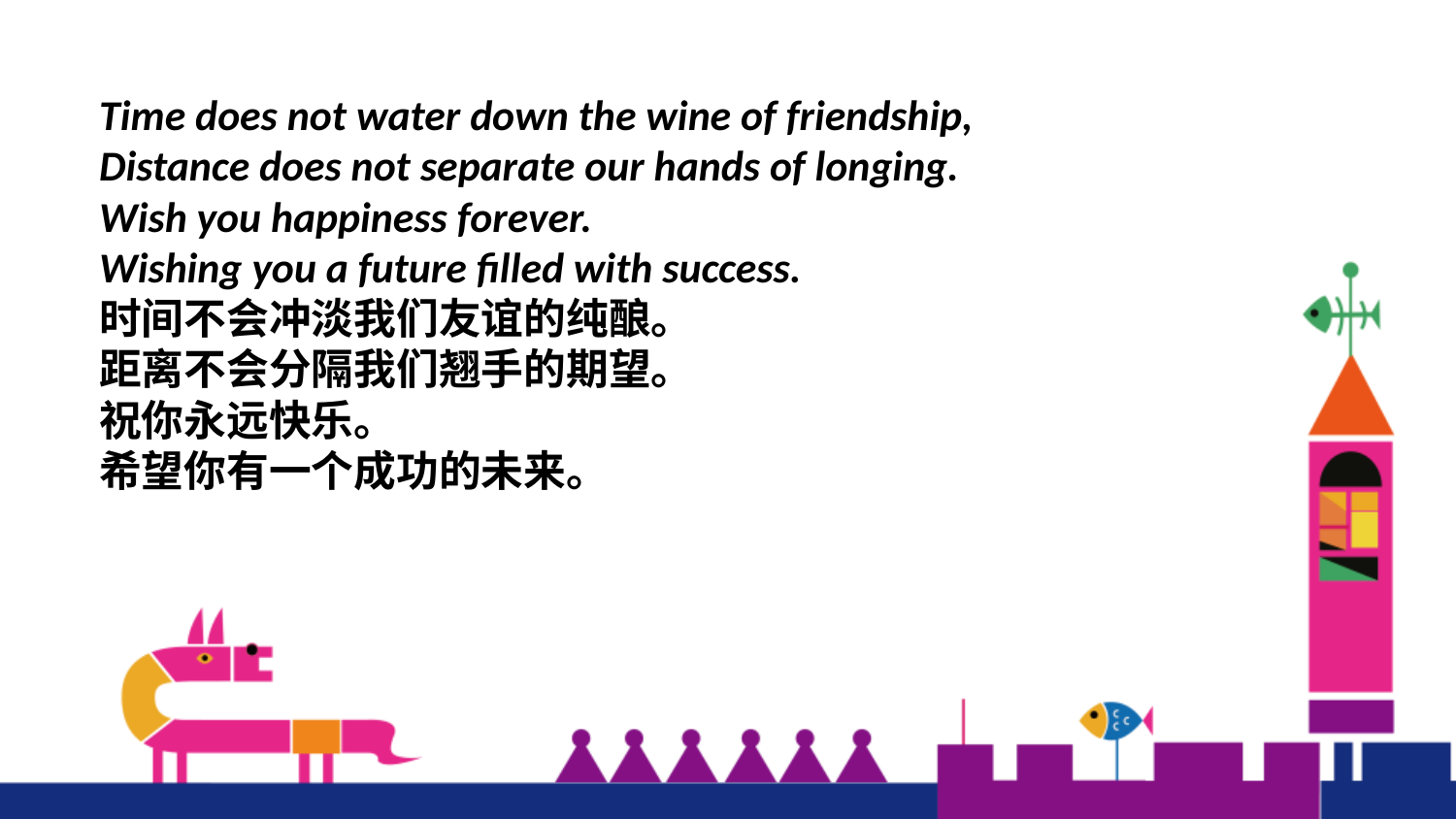

Time does not water down the wine of friendship,
Distance does not separate our hands of longing.
Wish you happiness forever.
Wishing you a future filled with success.
时间不会冲淡我们友谊的纯酿。
距离不会分隔我们翘手的期望。
祝你永远快乐。
希望你有一个成功的未来。